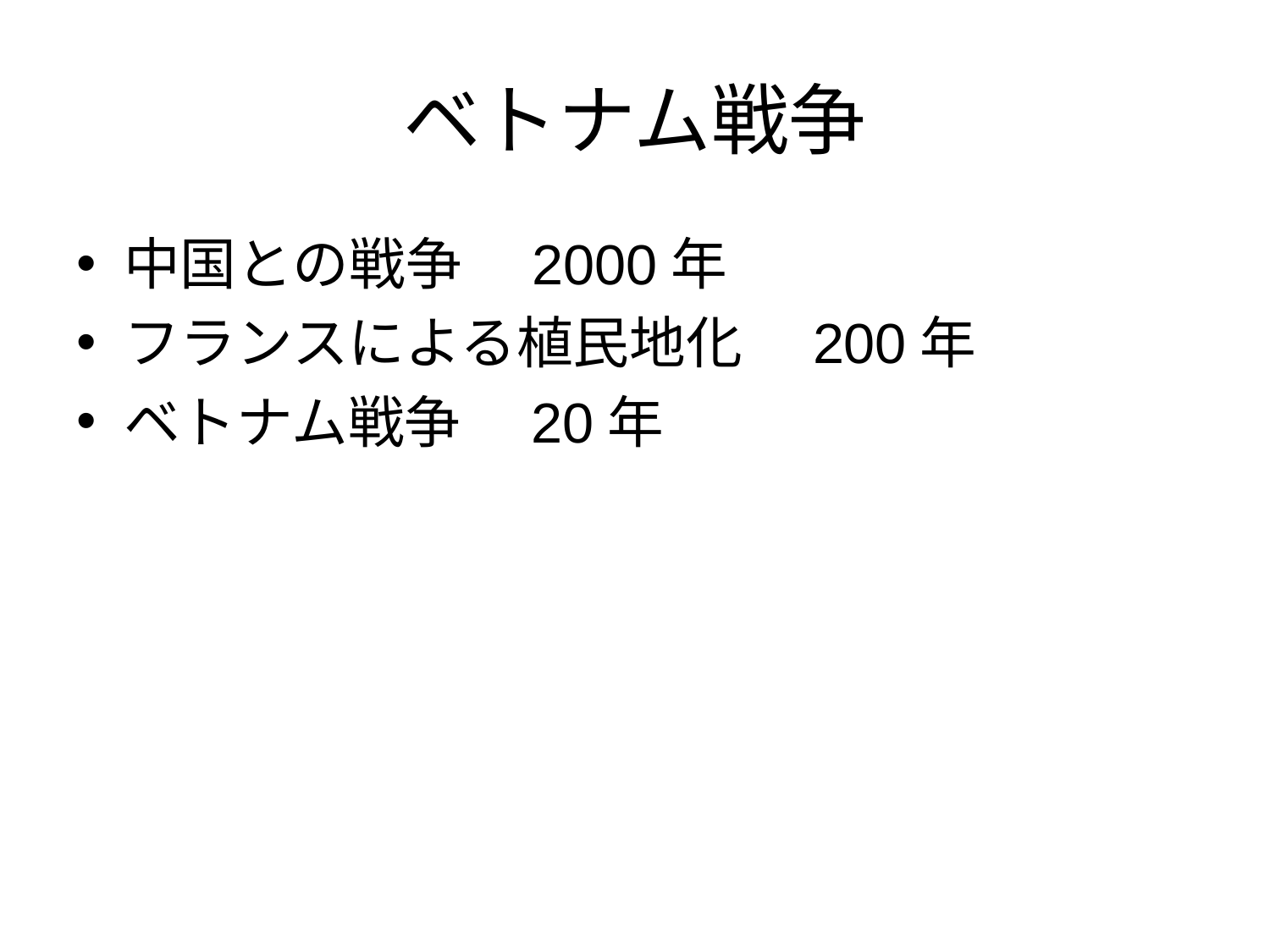

# ベトナム戦争
中国との戦争　2000年
フランスによる植民地化　200年
ベトナム戦争　20年